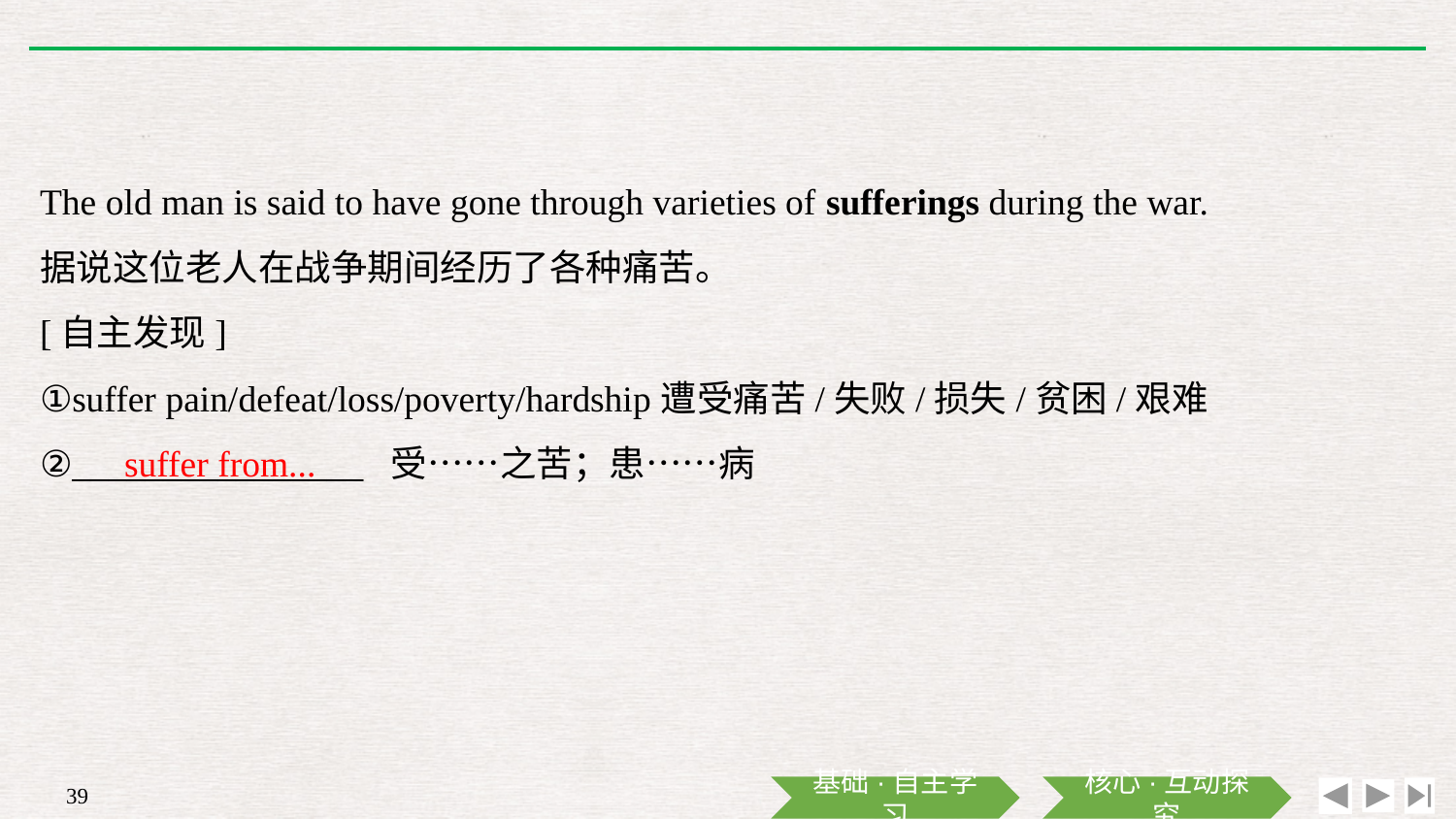

The old man is said to have gone through varieties of sufferings during the war.
据说这位老人在战争期间经历了各种痛苦。
[自主发现]
①suffer pain/defeat/loss/poverty/hardship遭受痛苦/失败/损失/贫困/艰难
②________________  受……之苦；患……病

suffer from...